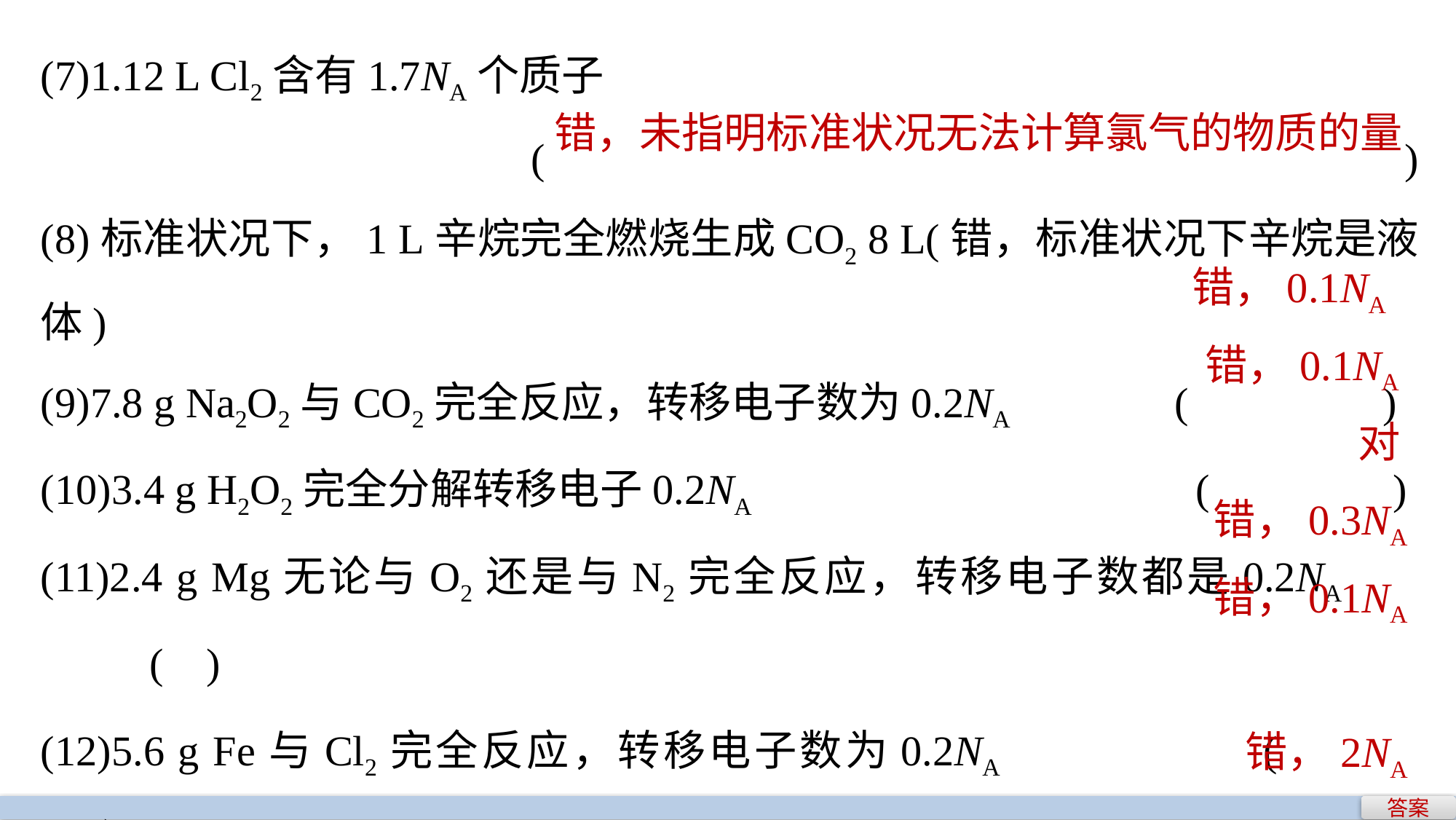

(7)1.12 L Cl2含有1.7NA个质子
(								)
(8)标准状况下，1 L辛烷完全燃烧生成CO2 8 L(错，标准状况下辛烷是液体)
(9)7.8 g Na2O2与CO2完全反应，转移电子数为0.2NA		    (		   )
(10)3.4 g H2O2完全分解转移电子0.2NA				      (		    )
(11)2.4 g Mg无论与O2还是与N2完全反应，转移电子数都是0.2NA		(    )
(12)5.6 g Fe与Cl2完全反应，转移电子数为0.2NA		      (		      )
(13)6.4 g Cu与S完全反应，转移电子数为0.2NA			      (		     )
(14)电解NaCl溶液得到22.4 L H2(标准状况)，理论上需要转移NA个电子
(	       )
错，未指明标准状况无法计算氯气的物质的量
错，0.1NA
错，0.1NA
对
错，0.3NA
错，0.1NA
错，2NA
答案